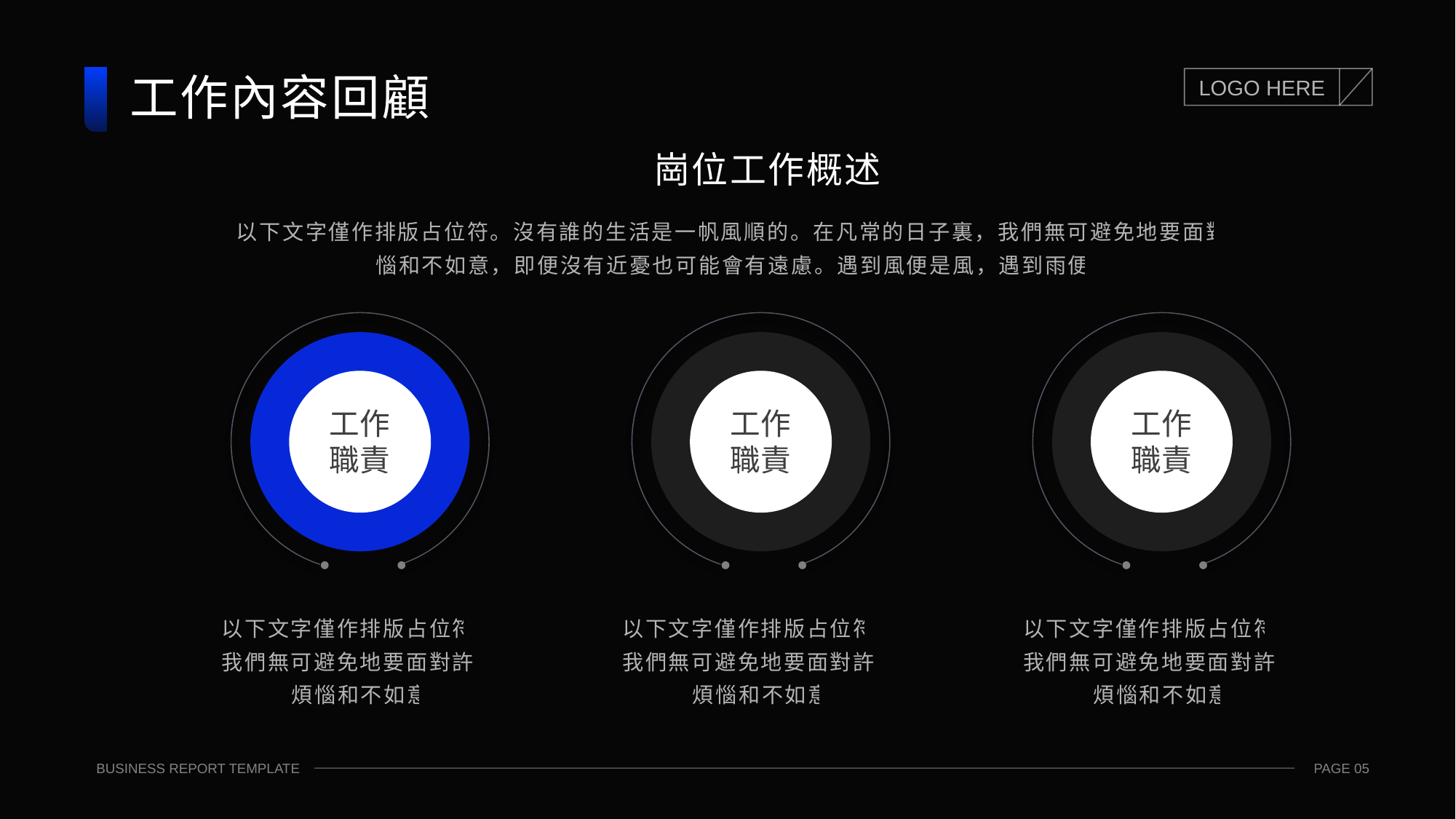

# 工作內容回顧
崗位工作概述
以下文字僅作排版占位符。沒有誰的生活是一帆風順的。在凡常的日子裏，我們無可避免地要面對許多煩惱和不如意，即便沒有近憂也可能會有遠慮。遇到風便是風，遇到雨便是雨。

工作職責
工作職責
工作職責

以下文字僅作排版占位符，我們無可避免地要面對許多煩惱和不如意
以下文字僅作排版占位符，我們無可避免地要面對許多煩惱和不如意
以下文字僅作排版占位符，我們無可避免地要面對許多煩惱和不如意
PAGE 05